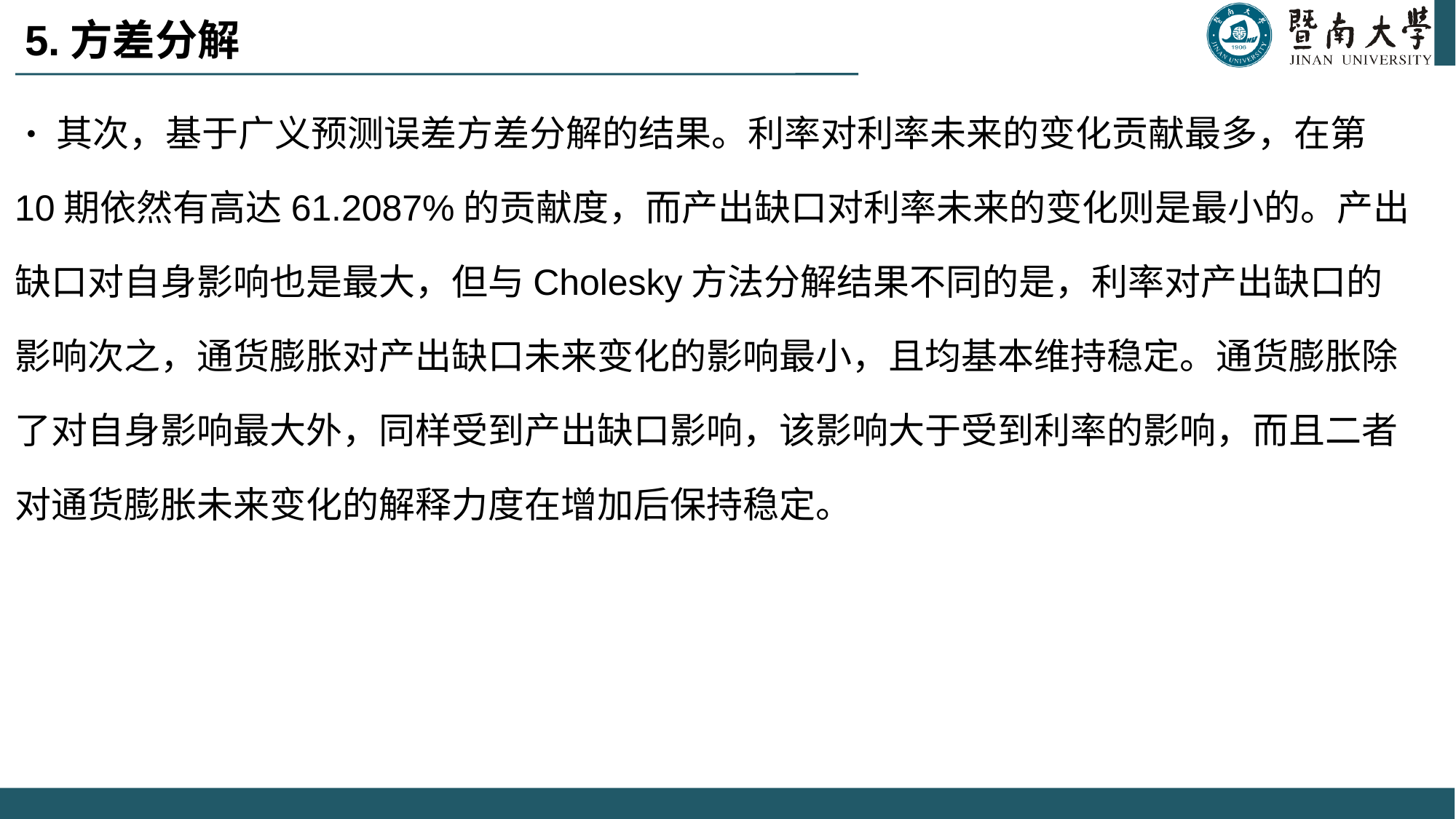

# 5.方差分解
•其次，基于广义预测误差方差分解的结果。利率对利率未来的变化贡献最多，在第10期依然有高达61.2087%的贡献度，而产出缺口对利率未来的变化则是最小的。产出缺口对自身影响也是最大，但与Cholesky方法分解结果不同的是，利率对产出缺口的影响次之，通货膨胀对产出缺口未来变化的影响最小，且均基本维持稳定。通货膨胀除了对自身影响最大外，同样受到产出缺口影响，该影响大于受到利率的影响，而且二者对通货膨胀未来变化的解释力度在增加后保持稳定。